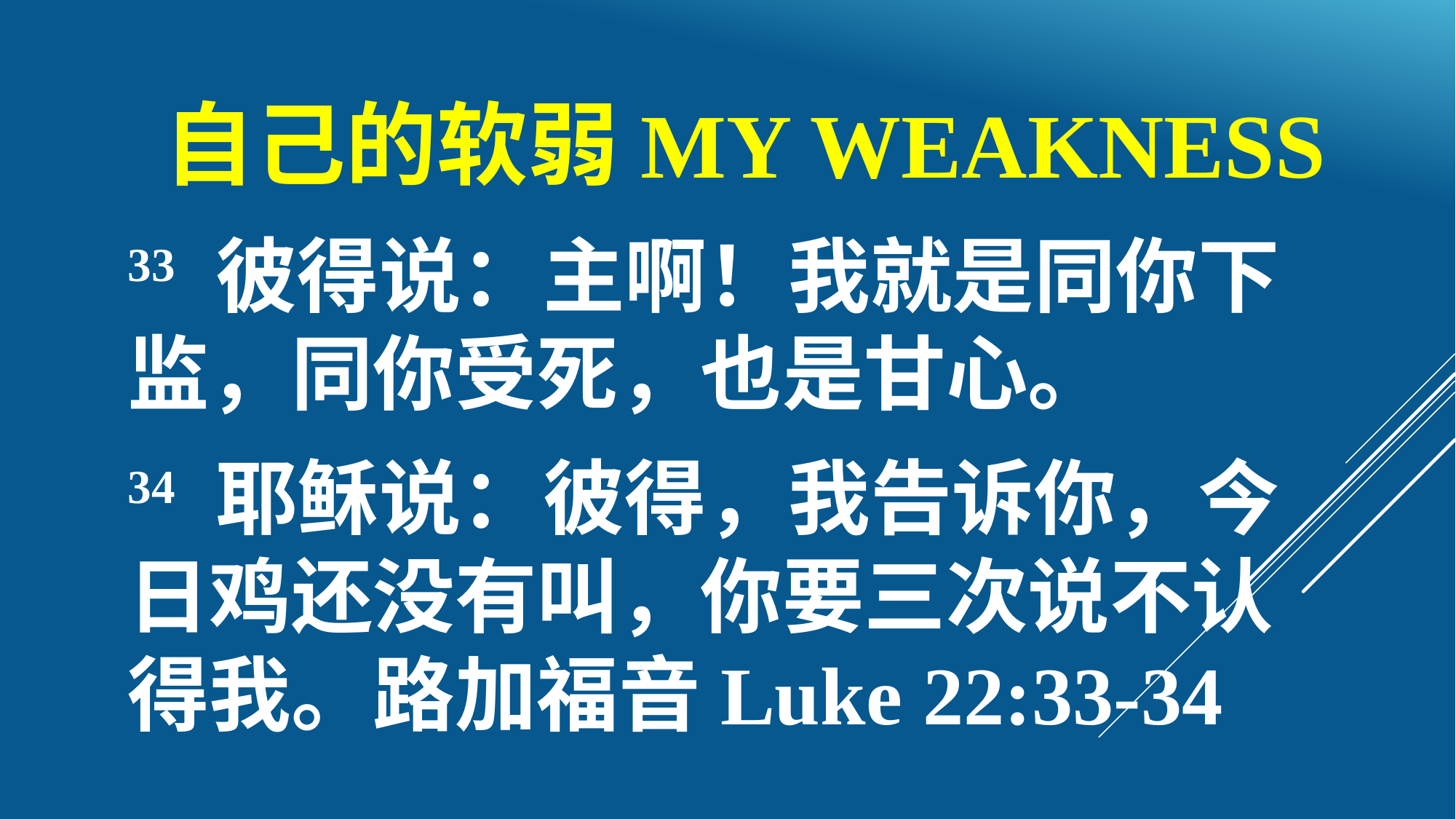

# 自己的软弱My weakness
33 彼得说：主啊！我就是同你下监，同你受死，也是甘心。
34 耶稣说：彼得，我告诉你，今日鸡还没有叫，你要三次说不认得我。路加福音Luke 22:33-34